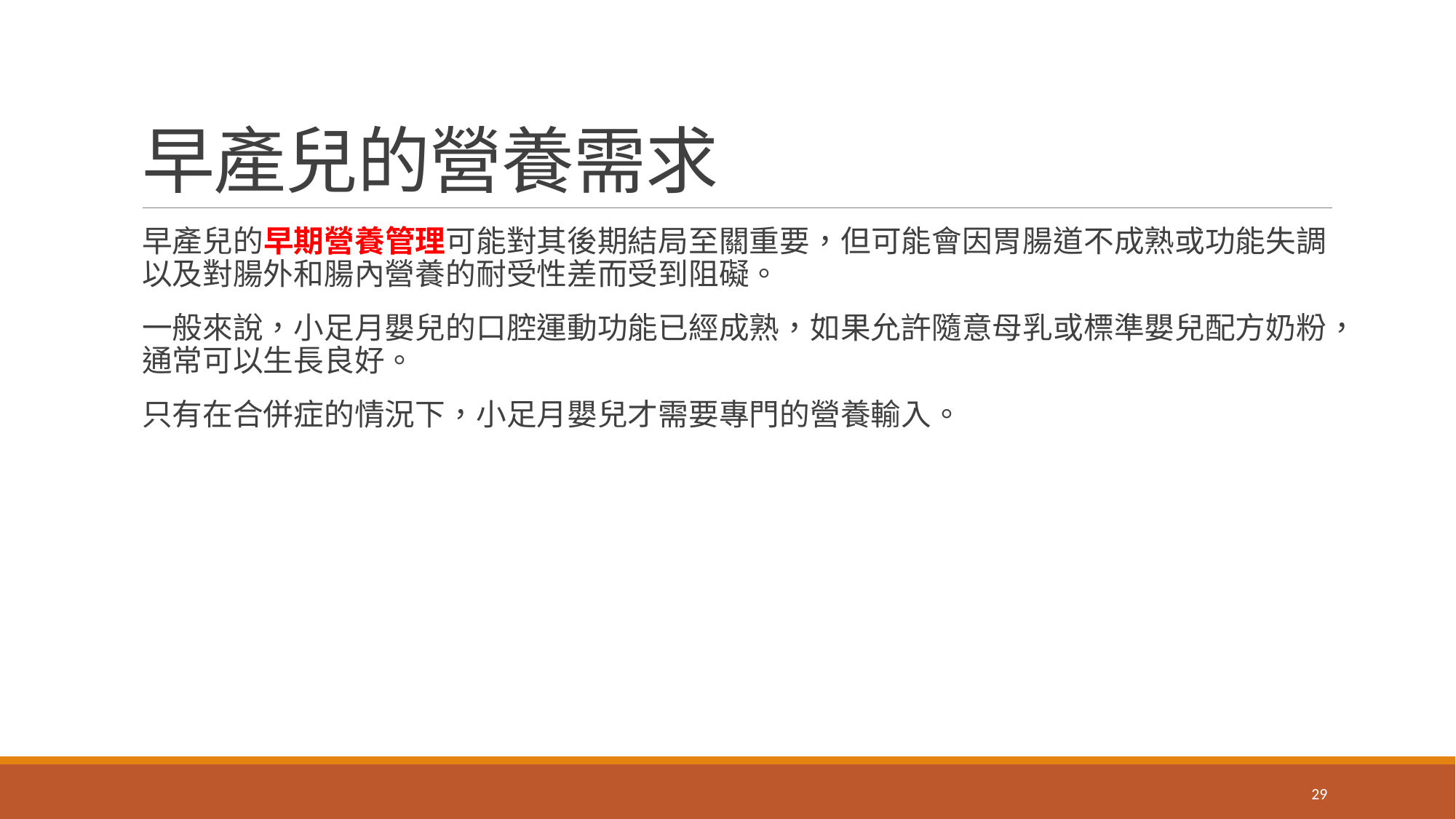

# 早產兒的營養需求
早產兒的早期營養管理可能對其後期結局至關重要，但可能會因胃腸道不成熟或功能失調以及對腸外和腸內營養的耐受性差而受到阻礙。
一般來說，小足月嬰兒的口腔運動功能已經成熟，如果允許隨意母乳或標準嬰兒配方奶粉，通常可以生長良好。
只有在合併症的情況下，小足月嬰兒才需要專門的營養輸入。
29